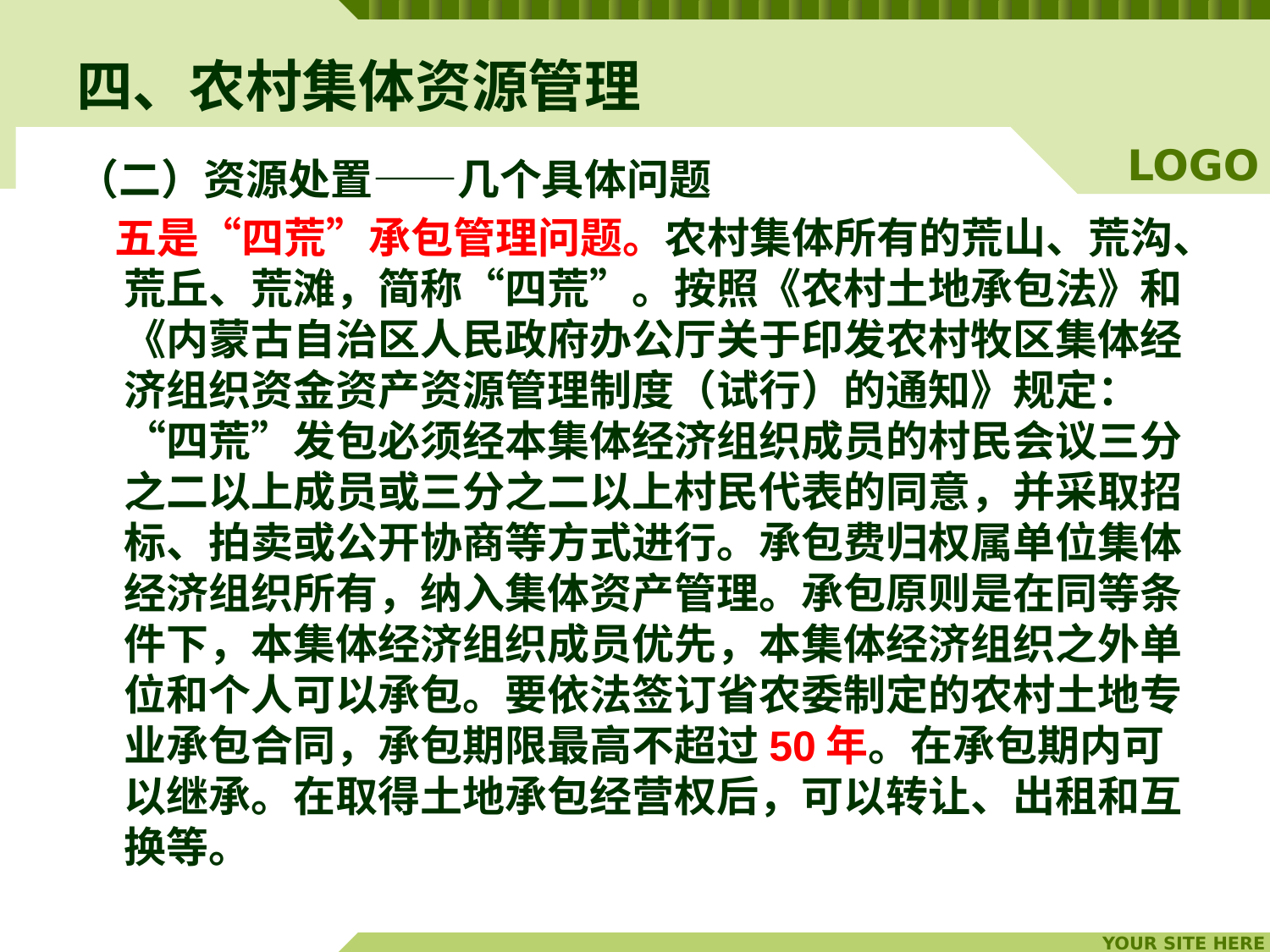

# 四、农村集体资源管理
（二）资源处置——几个具体问题
   五是“四荒”承包管理问题。农村集体所有的荒山、荒沟、荒丘、荒滩，简称“四荒”。按照《农村土地承包法》和《内蒙古自治区人民政府办公厅关于印发农村牧区集体经济组织资金资产资源管理制度（试行）的通知》规定：“四荒”发包必须经本集体经济组织成员的村民会议三分之二以上成员或三分之二以上村民代表的同意，并采取招标、拍卖或公开协商等方式进行。承包费归权属单位集体经济组织所有，纳入集体资产管理。承包原则是在同等条件下，本集体经济组织成员优先，本集体经济组织之外单位和个人可以承包。要依法签订省农委制定的农村土地专业承包合同，承包期限最高不超过50年。在承包期内可以继承。在取得土地承包经营权后，可以转让、出租和互换等。